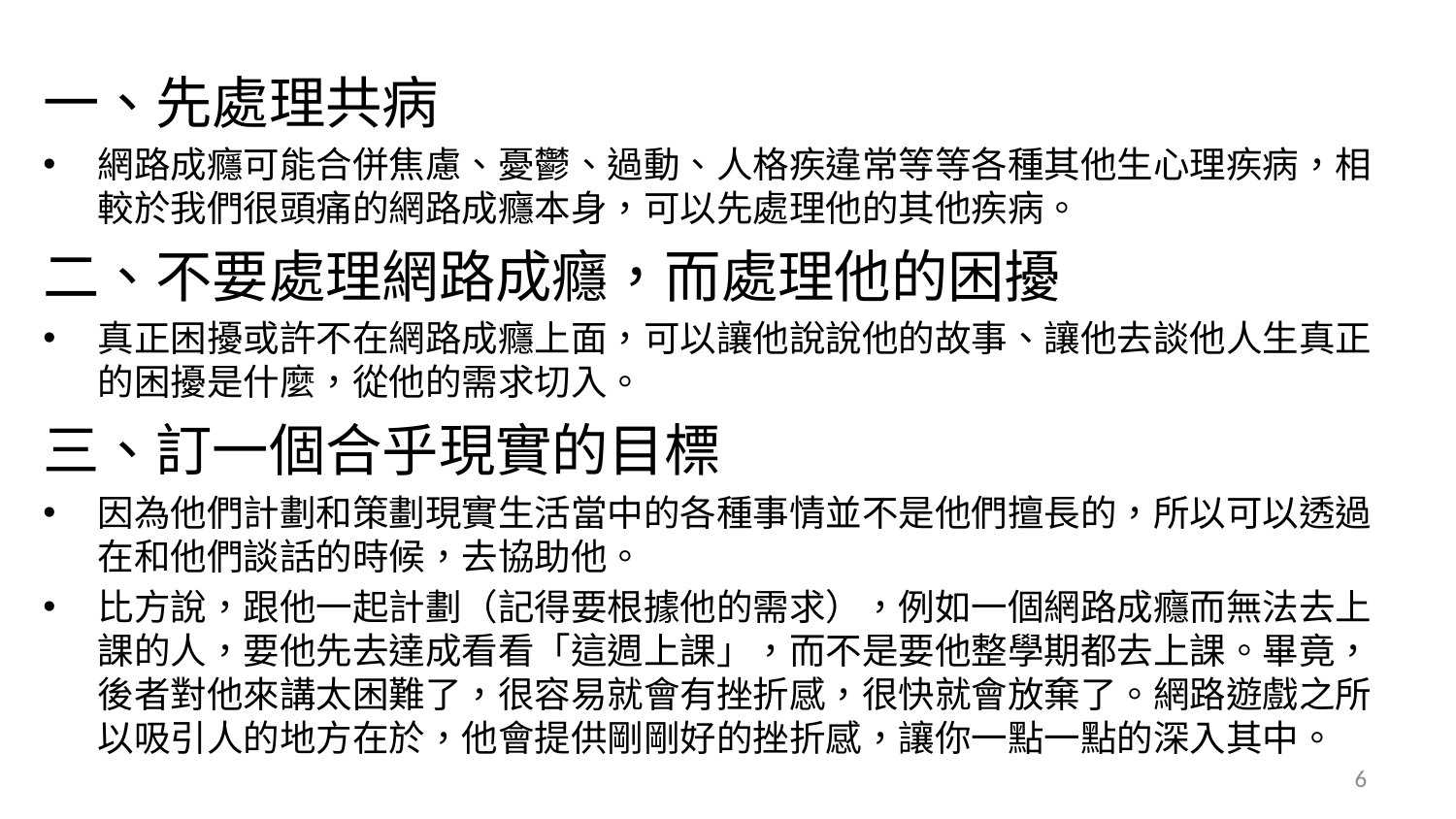

一、先處理共病
網路成癮可能合併焦慮、憂鬱、過動、人格疾違常等等各種其他生心理疾病，相較於我們很頭痛的網路成癮本身，可以先處理他的其他疾病。
二、不要處理網路成癮，而處理他的困擾
真正困擾或許不在網路成癮上面，可以讓他說說他的故事、讓他去談他人生真正的困擾是什麼，從他的需求切入。
三、訂一個合乎現實的目標
因為他們計劃和策劃現實生活當中的各種事情並不是他們擅長的，所以可以透過在和他們談話的時候，去協助他。
比方說，跟他一起計劃（記得要根據他的需求），例如一個網路成癮而無法去上課的人，要他先去達成看看「這週上課」，而不是要他整學期都去上課。畢竟，後者對他來講太困難了，很容易就會有挫折感，很快就會放棄了。網路遊戲之所以吸引人的地方在於，他會提供剛剛好的挫折感，讓你一點一點的深入其中。
6